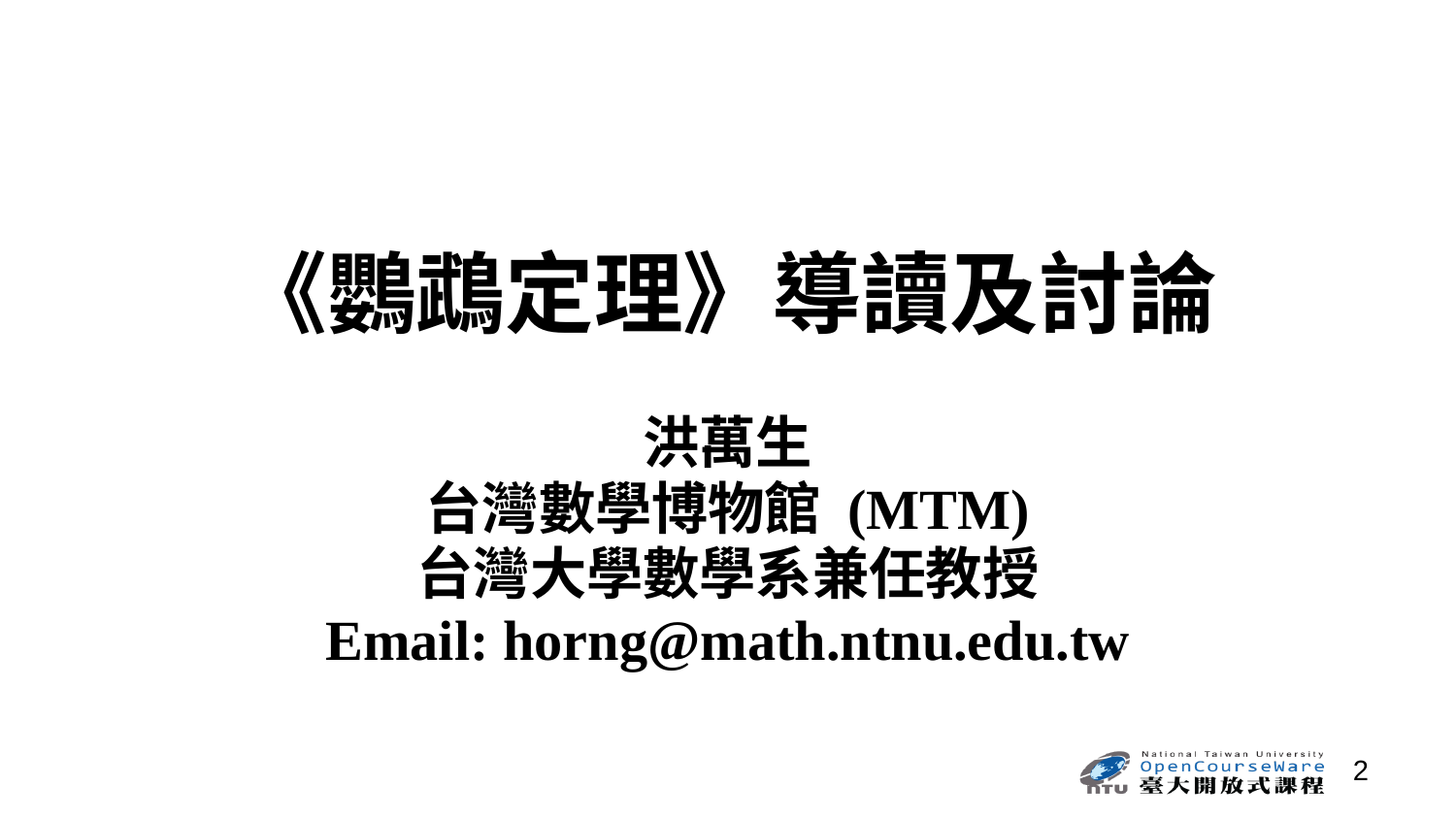

# 《鸚鵡定理》導讀及討論
洪萬生
台灣數學博物館 (MTM)
台灣大學數學系兼任教授
Email: horng@math.ntnu.edu.tw
2